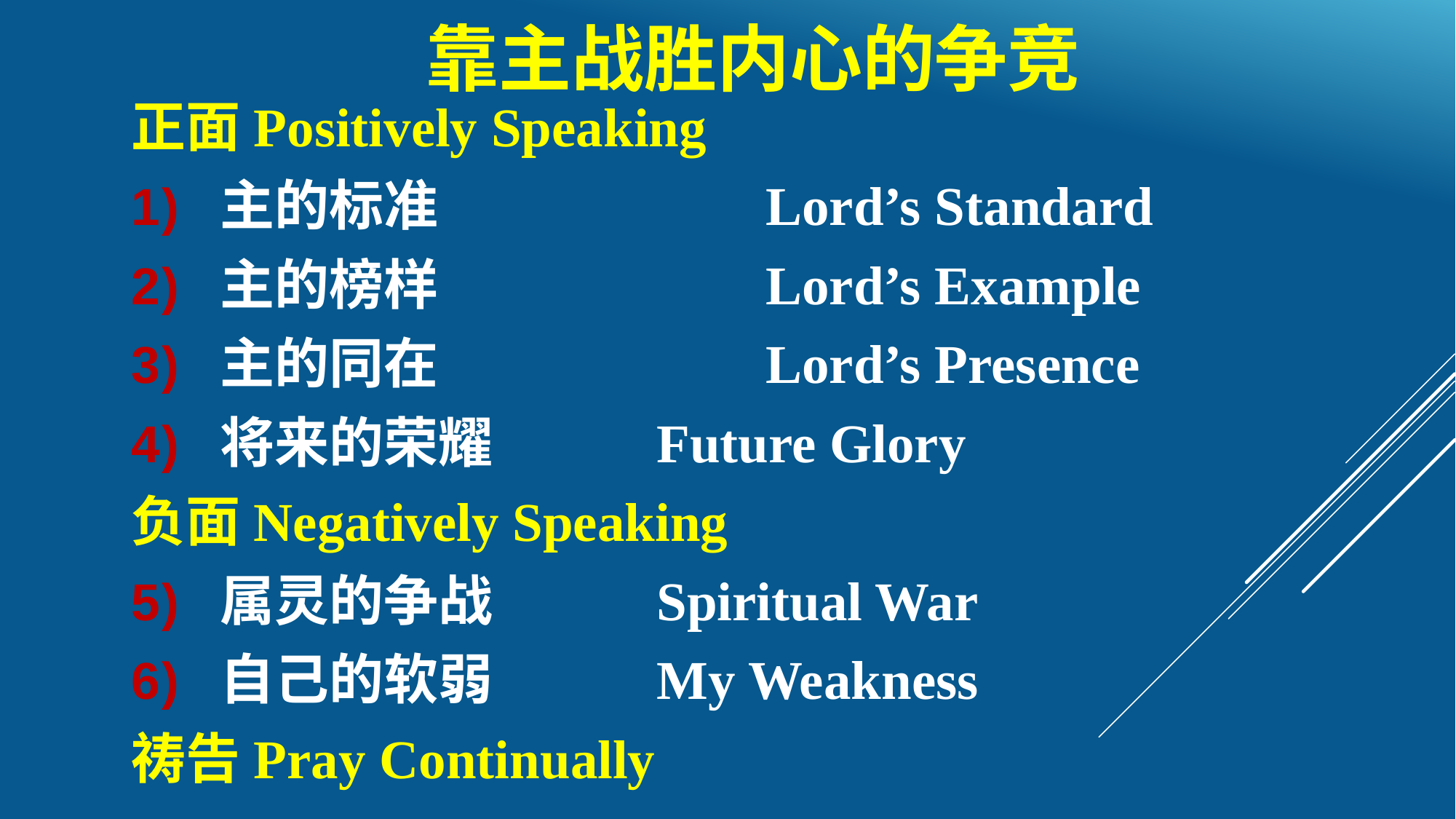

# 靠主战胜内心的争竞
正面Positively Speaking
主的标准			Lord’s Standard
主的榜样			Lord’s Example
主的同在			Lord’s Presence
将来的荣耀		Future Glory
负面Negatively Speaking
属灵的争战		Spiritual War
自己的软弱 		My Weakness
祷告Pray Continually